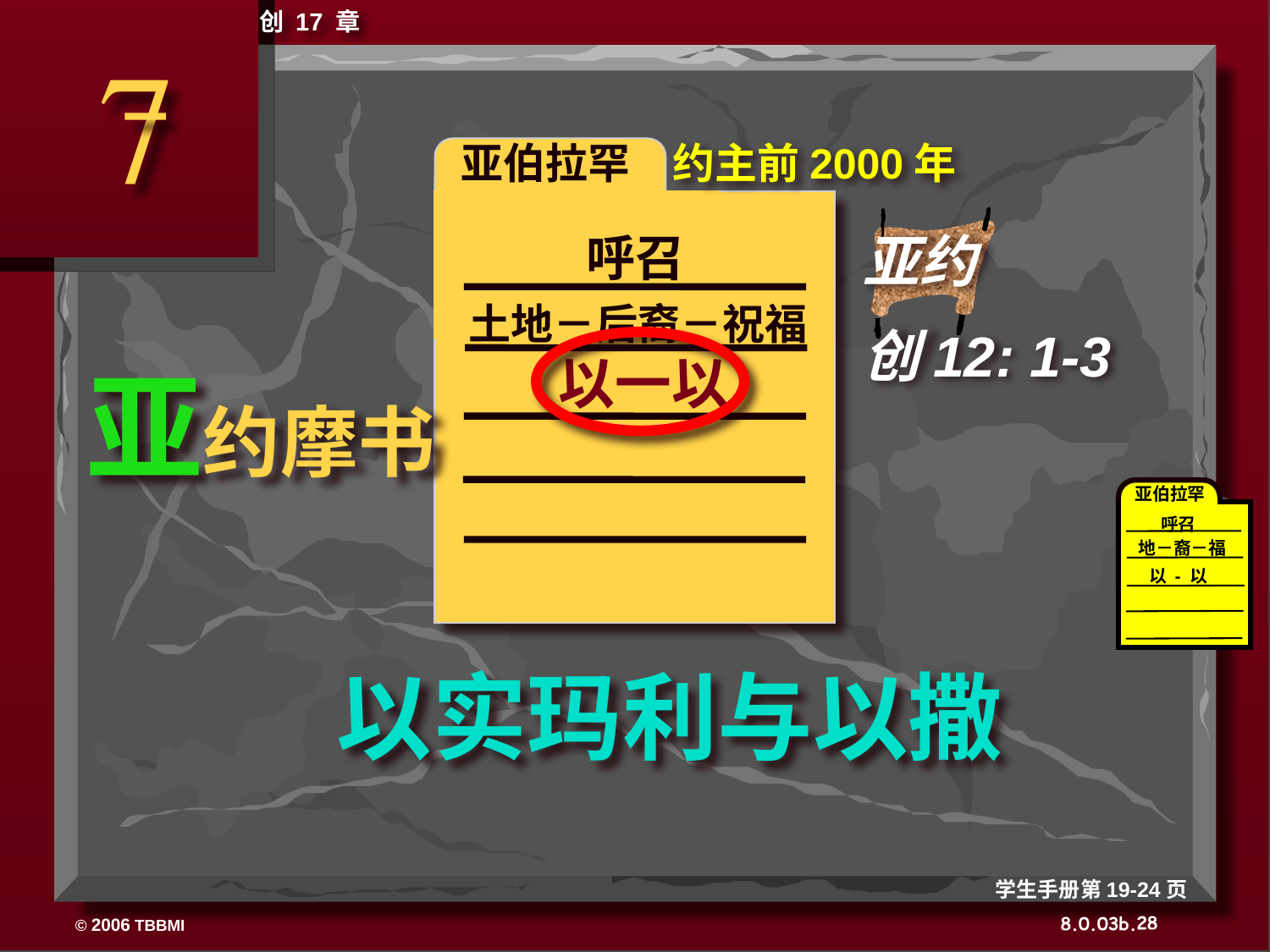

创 17 章

7

 亚伯拉罕
约主前2000年
ABRAHAM

亚约

呼召

土地－后裔－祝福
创12: 1-3

以一以

亚约摩书

亚伯拉罕

呼召
  地－裔－福

以 - 以

以实玛利与以撒

学生手册第19-24页

28